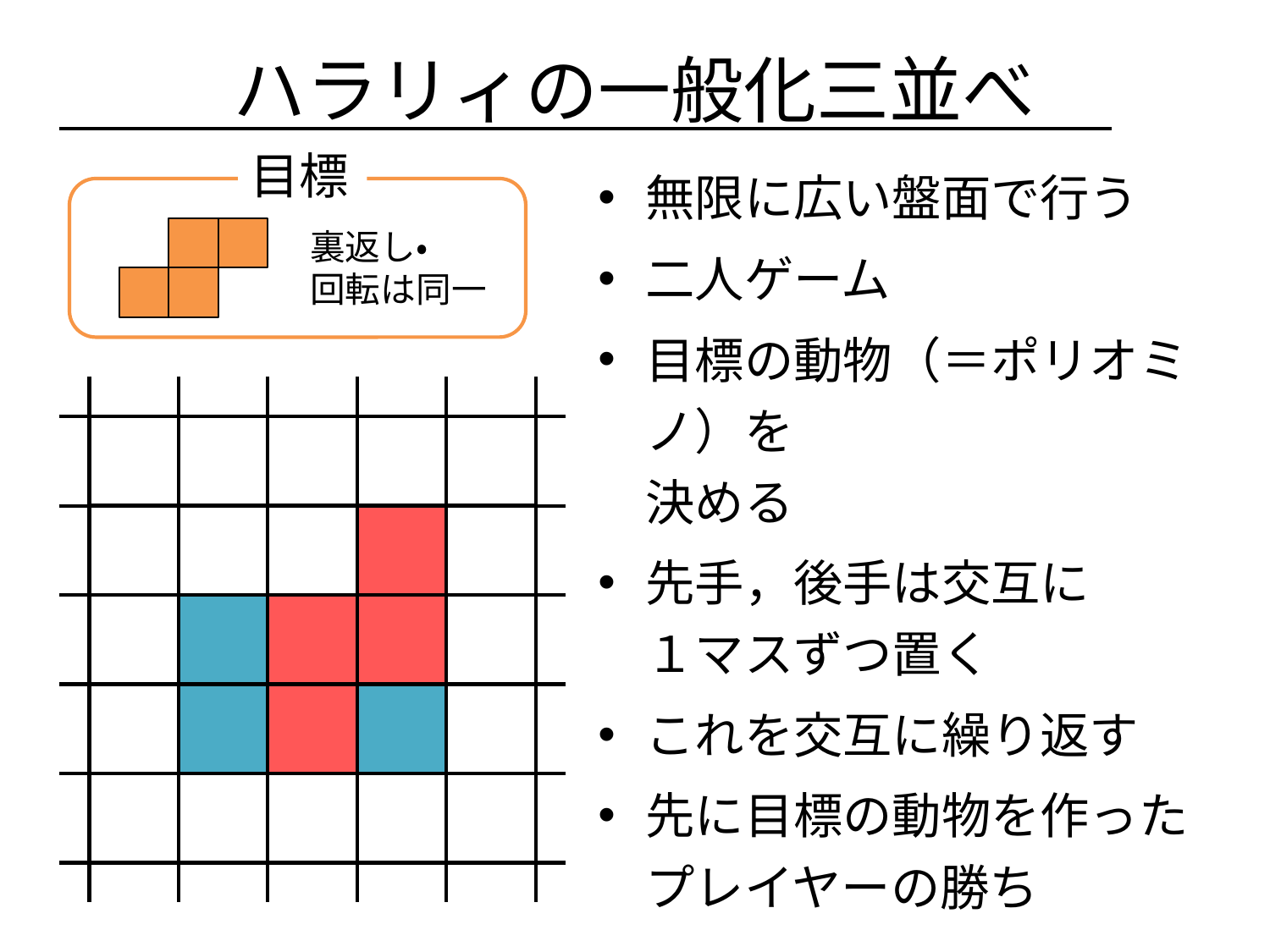

# ハラリィの一般化三並べ
目標

無限に広い盤面で行う
二人ゲーム
目標の動物（＝ポリオミノ）を
決める
先手，後手は交互に
１マスずつ置く
これを交互に繰り返す
先に目標の動物を作った
プレイヤーの勝ち

裏返し・
回転は同一